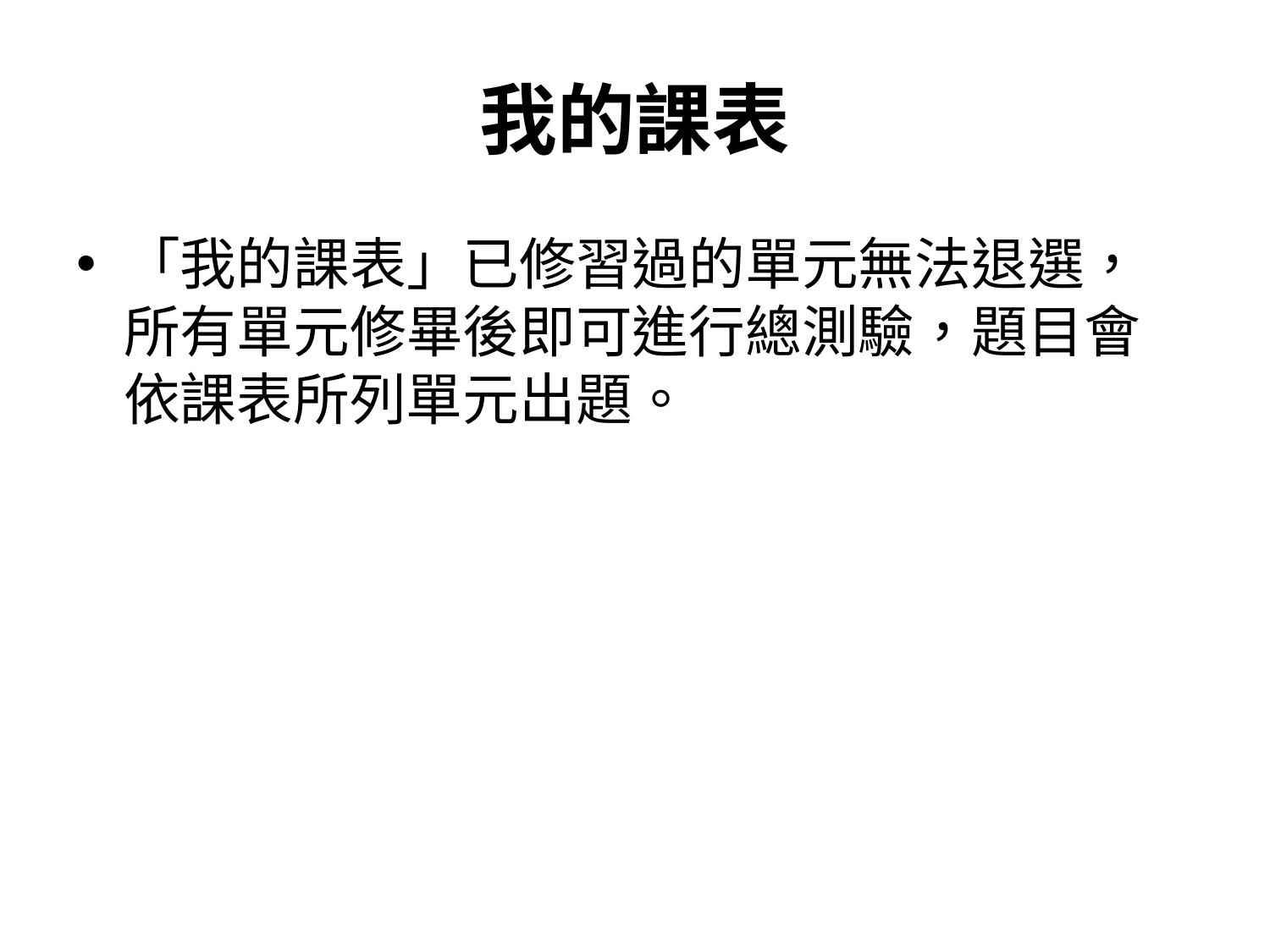

# 我的課表
「我的課表」已修習過的單元無法退選，所有單元修畢後即可進行總測驗，題目會依課表所列單元出題。